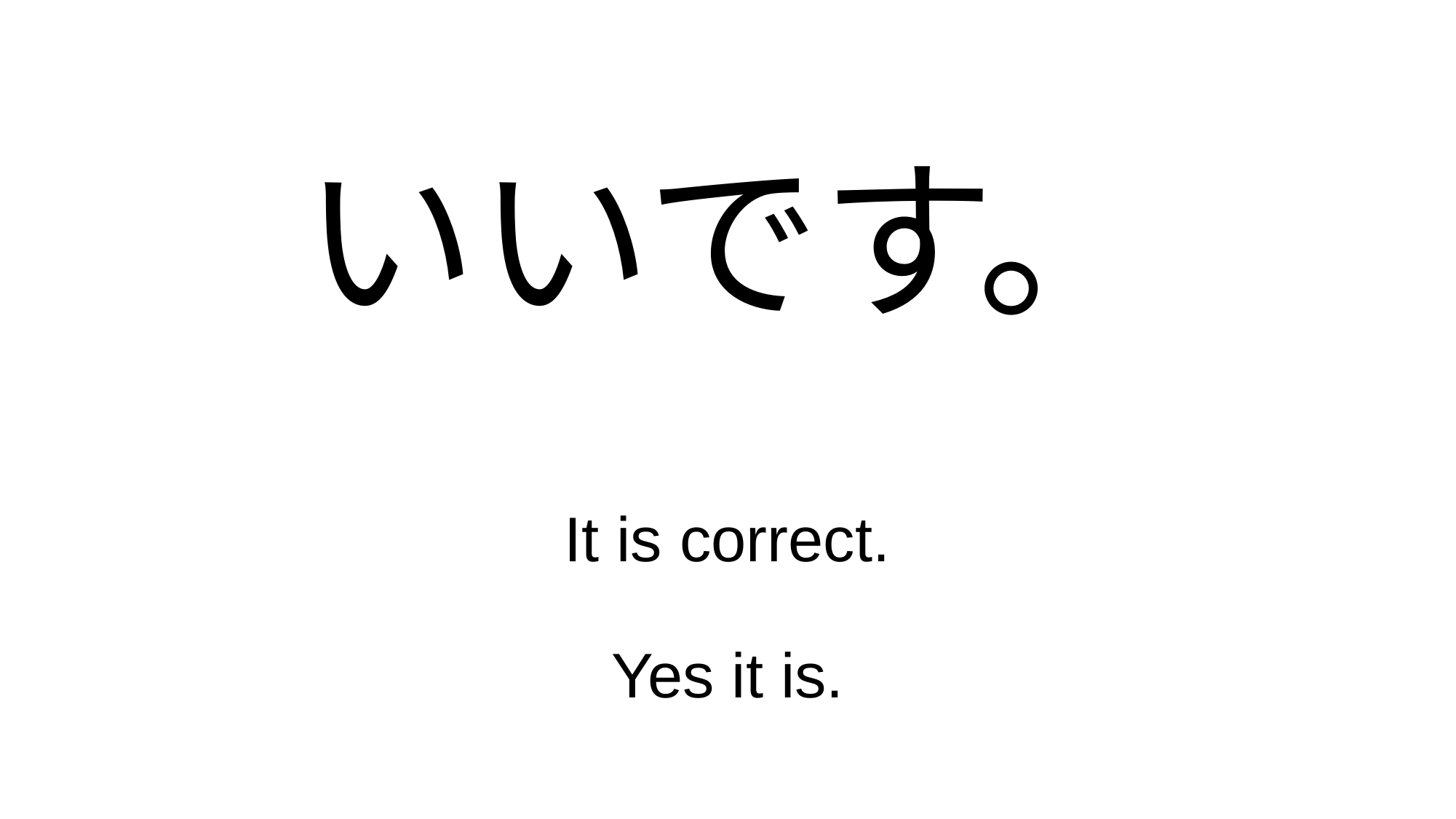

# いいです。
It is correct.
Yes it is.